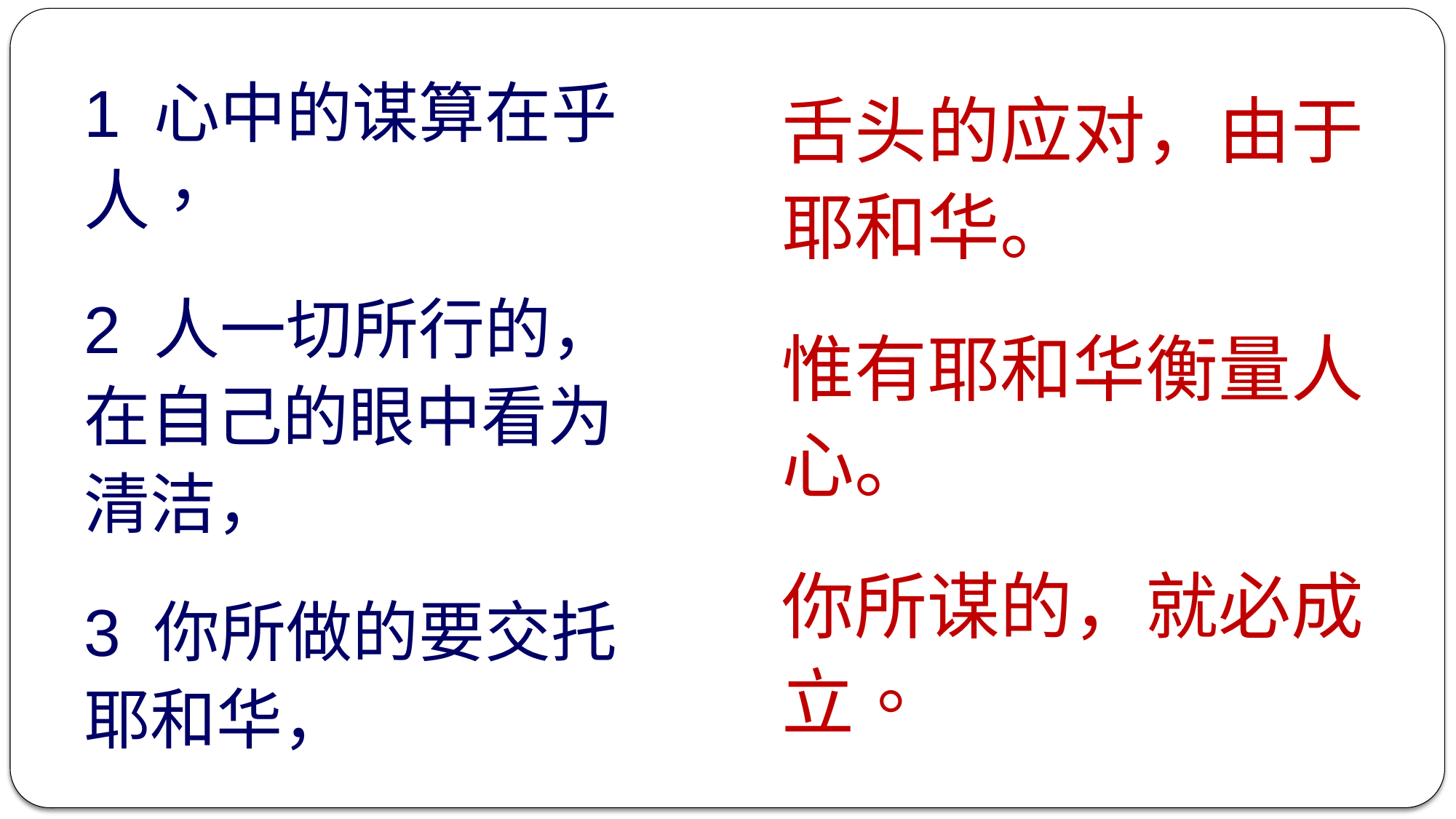

1 心中的谋算在乎人，
2 人一切所行的，在自己的眼中看为清洁，
3 你所做的要交托耶和华，
舌头的应对，由于耶和华。
惟有耶和华衡量人心。
你所谋的，就必成立。